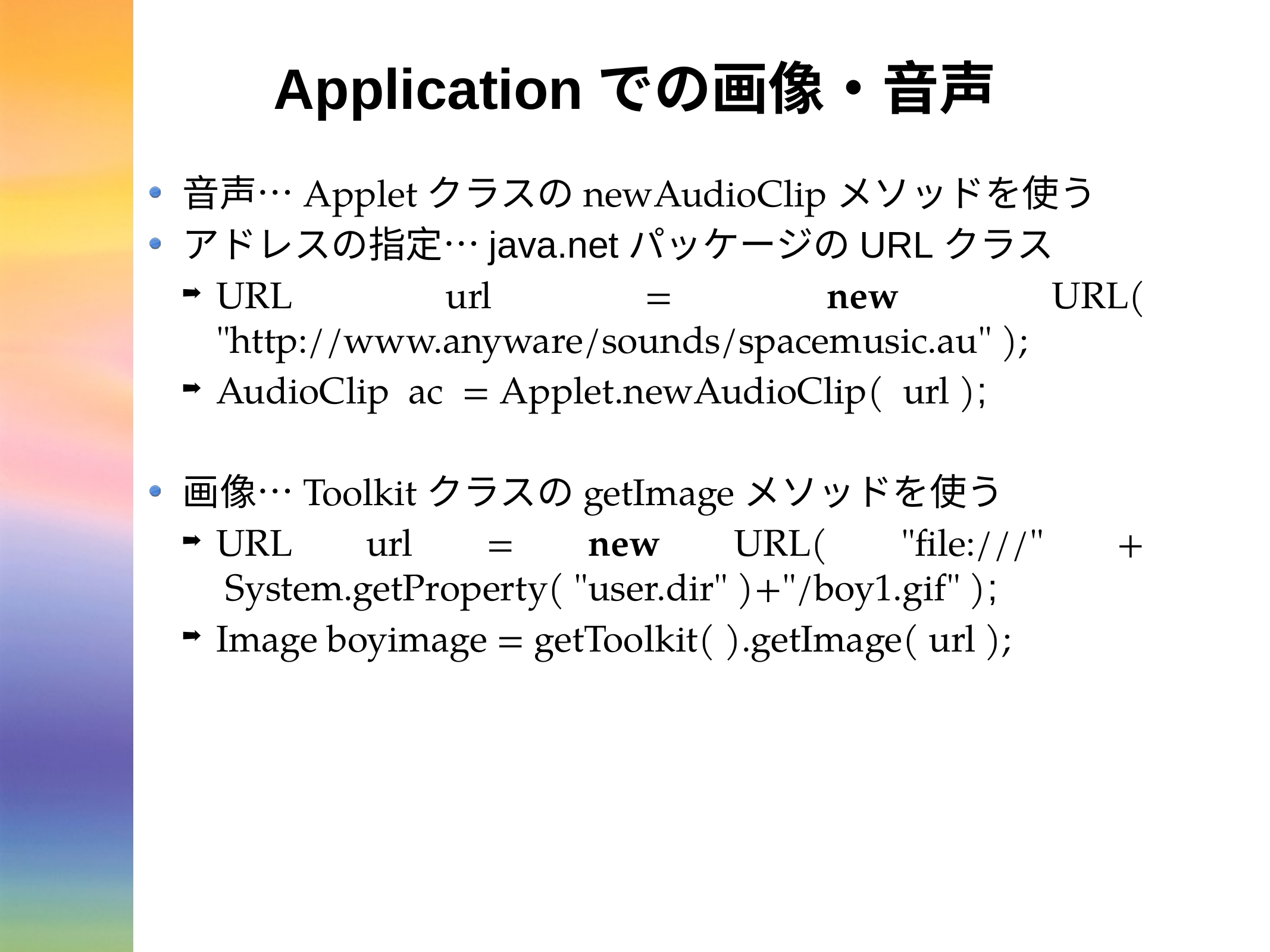

# Applicationでの画像・音声
音声…AppletクラスのnewAudioClipメソッドを使う
アドレスの指定…java.netパッケージのURLクラス
URL url = new URL( "http://www.anyware/sounds/spacemusic.au" );
AudioClip  ac  = Applet.newAudioClip(  url );

画像…ToolkitクラスのgetImageメソッドを使う
URL url = new URL( "file:///" +
 System.getProperty( "user.dir" )+"/boy1.gif" );
Image boyimage = getToolkit( ).getImage( url );